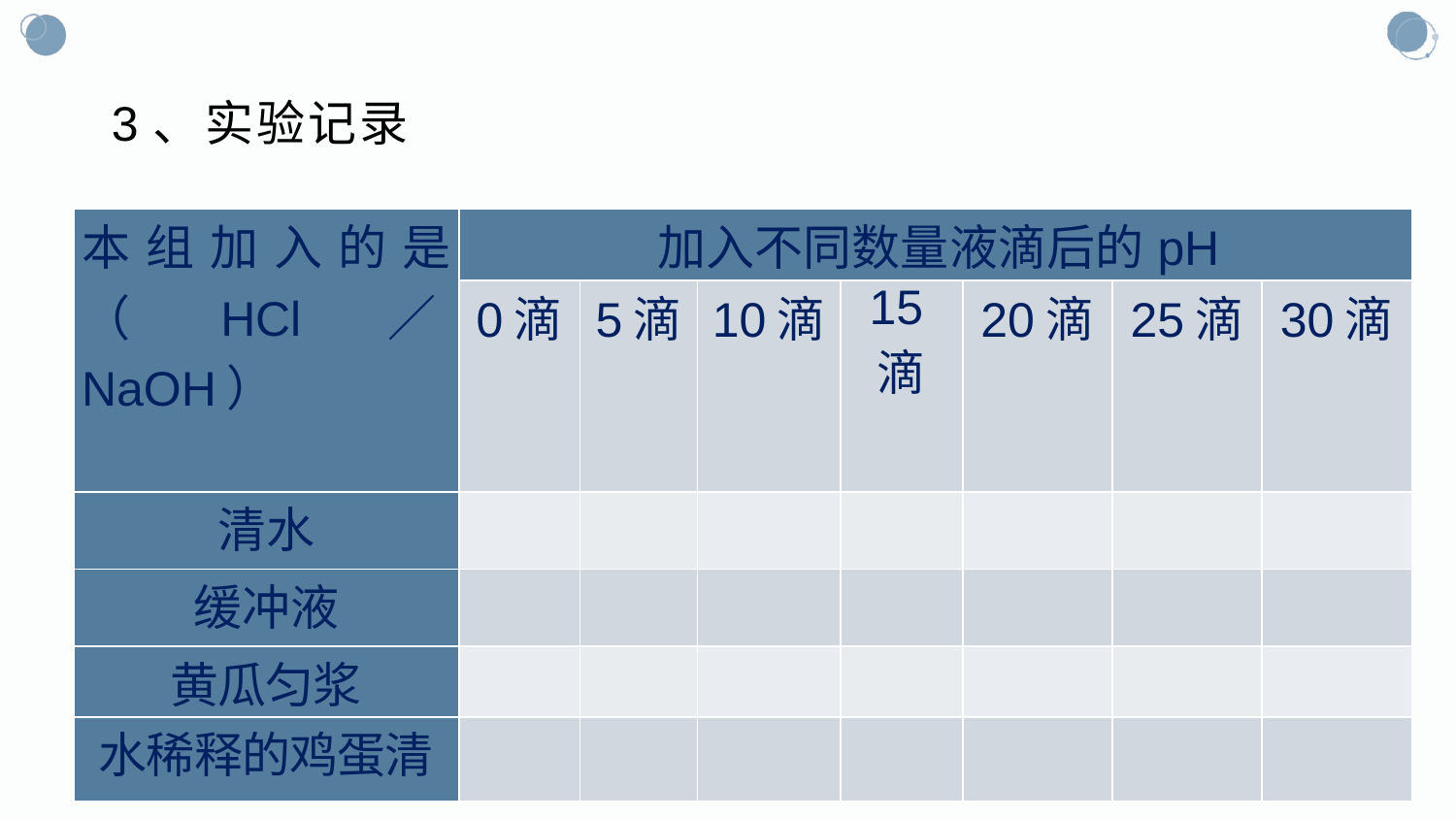

3、实验记录

| 本组加入的是（HCl／NaOH） | 加入不同数量液滴后的pH |  |  |  |  |  |  |
| --- | --- | --- | --- | --- | --- | --- | --- |
|  | 0滴 | 5滴 | 10滴 | 15滴 | 20滴 | 25滴 | 30滴 |
| 清水 |  |  |  |  |  |  |  |
| 缓冲液 |  |  |  |  |  |  |  |
| 黄瓜匀浆 |  |  |  |  |  |  |  |
| 水稀释的鸡蛋清 |  |  |  |  |  |  |  |